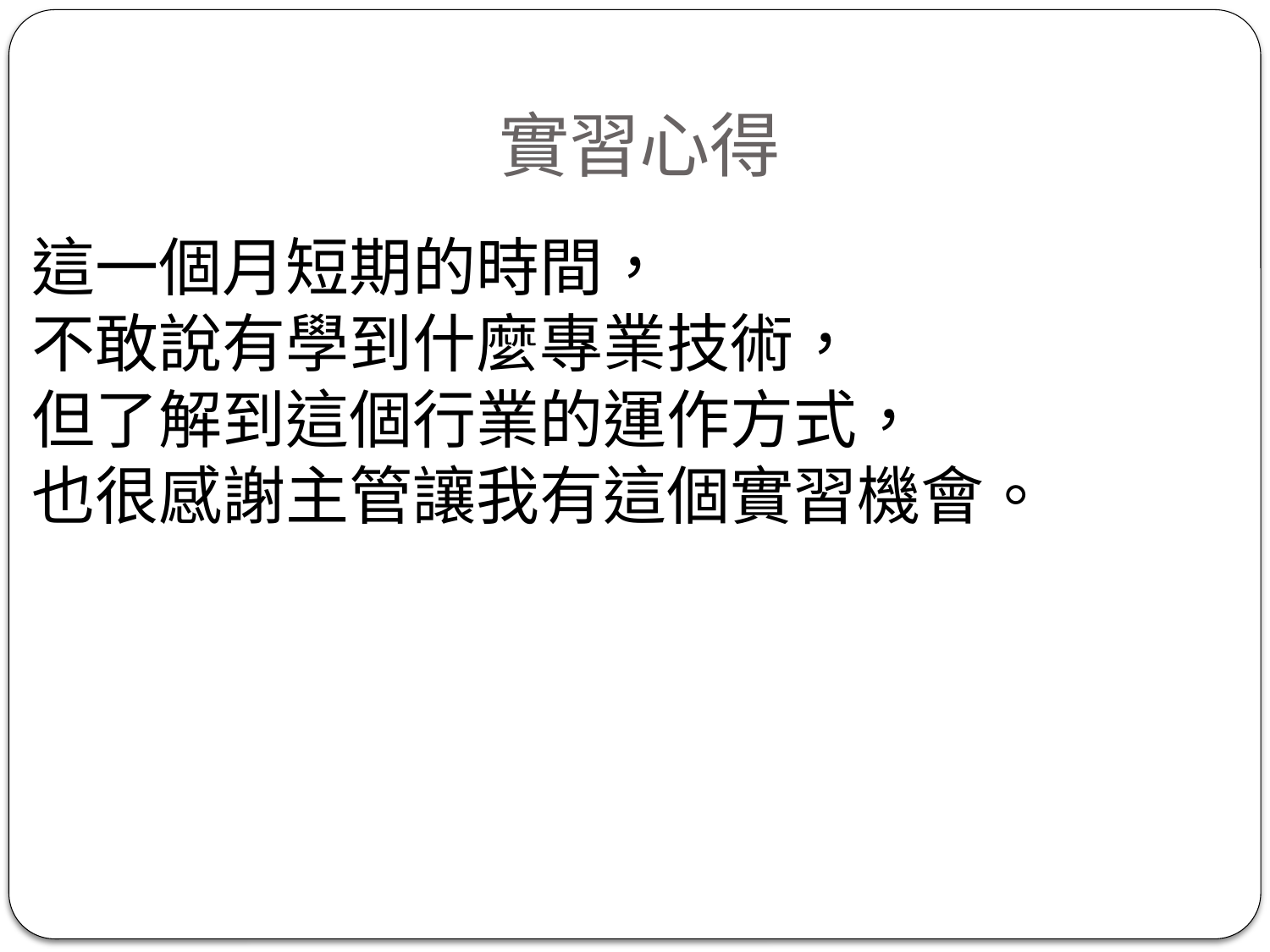

# 實習心得
這一個月短期的時間，
不敢說有學到什麼專業技術，
但了解到這個行業的運作方式，
也很感謝主管讓我有這個實習機會。